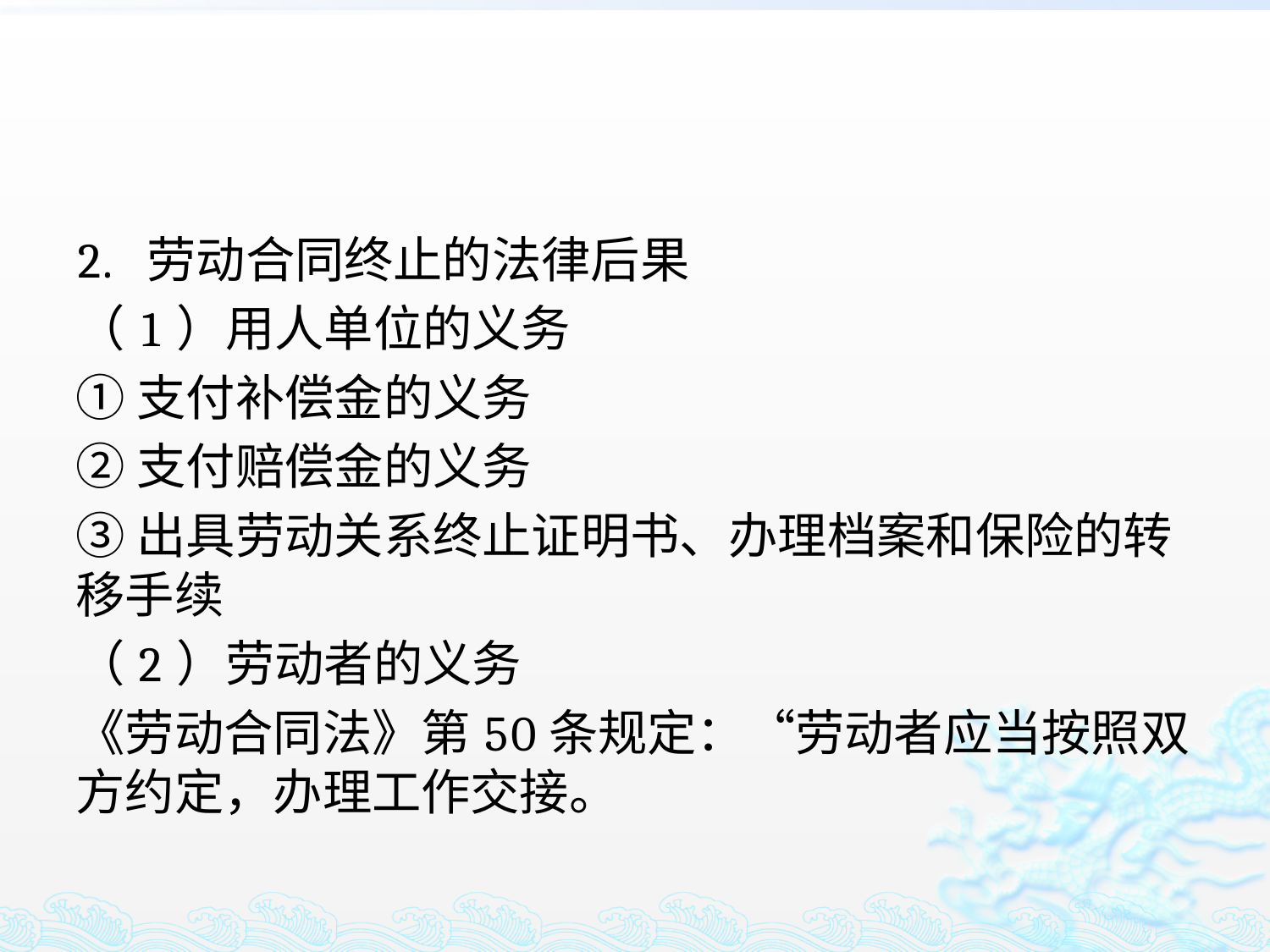

#
2.  劳动合同终止的法律后果
（1）用人单位的义务
①支付补偿金的义务
②支付赔偿金的义务
③出具劳动关系终止证明书、办理档案和保险的转移手续
（2）劳动者的义务
《劳动合同法》第50条规定：“劳动者应当按照双方约定，办理工作交接。